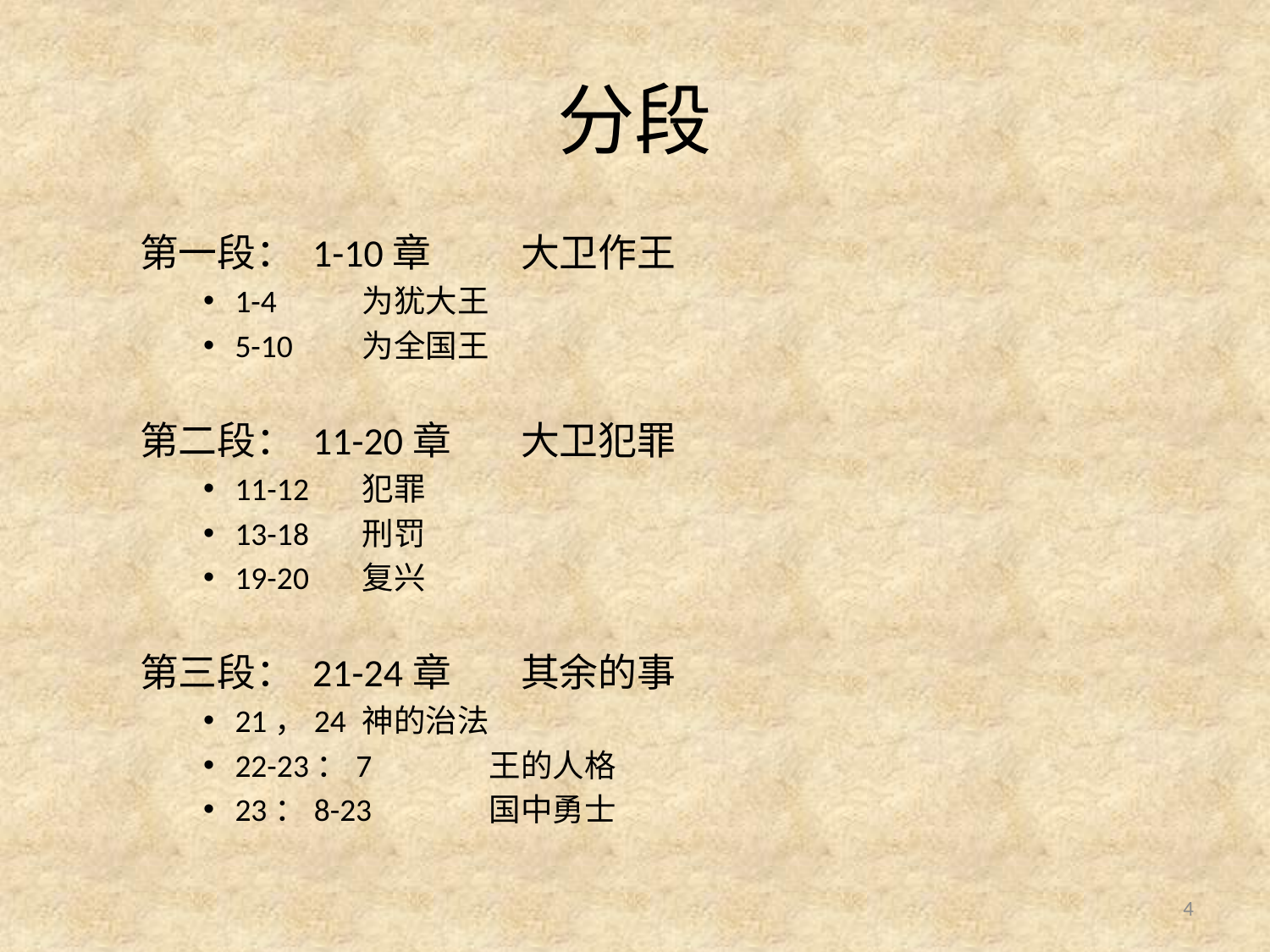

# 分段
第一段： 1-10章	大卫作王
1-4	为犹大王
5-10	为全国王

第二段： 11-20章	大卫犯罪
11-12	犯罪
13-18	刑罚
19-20	复兴

第三段： 21-24章	其余的事
21，24	神的治法
22-23：7	王的人格
23：8-23	国中勇士

4